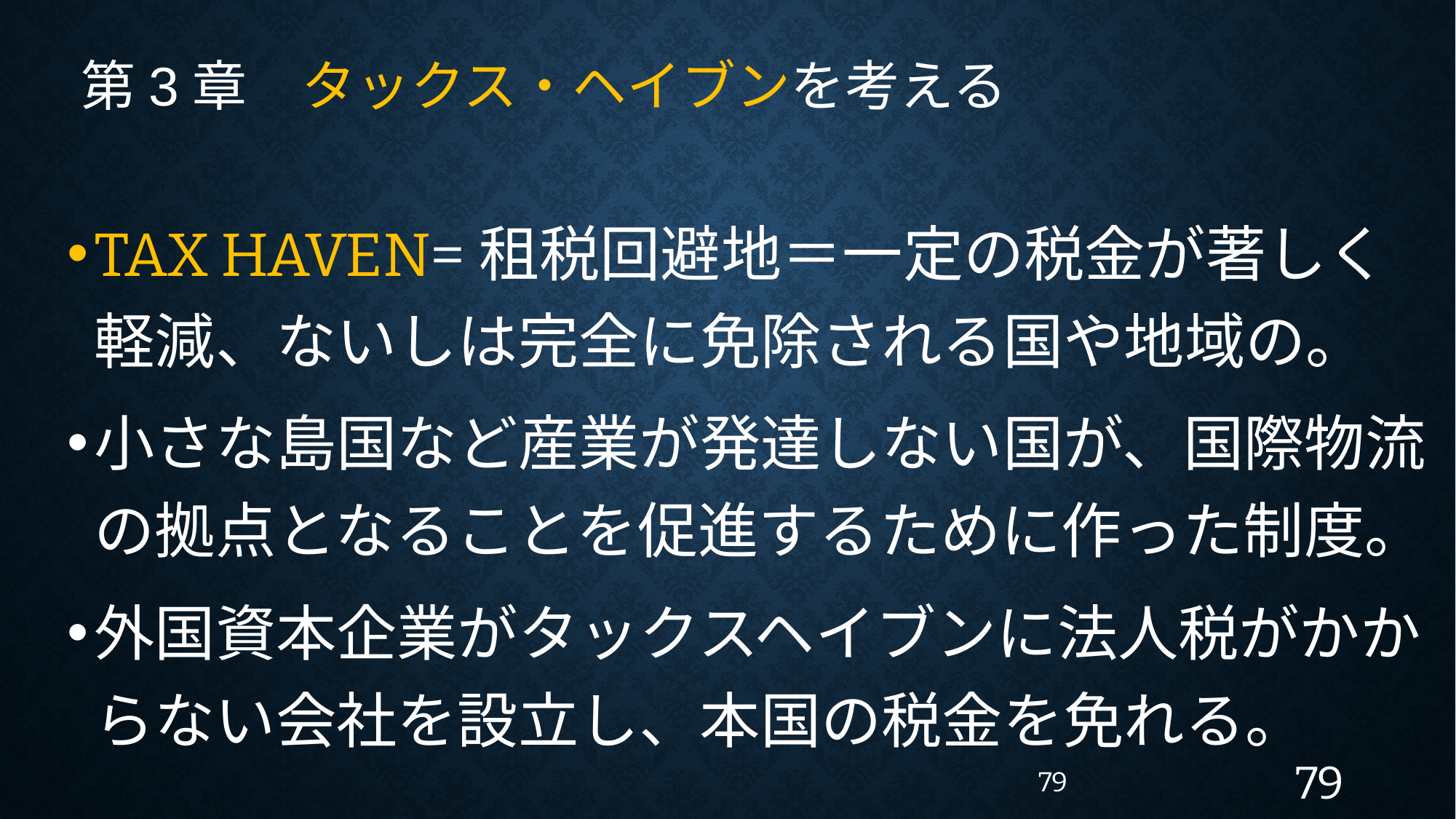

第3章　タックス・ヘイブンを考える
TAX HAVEN=租税回避地＝一定の税金が著しく軽減、ないしは完全に免除される国や地域の。
小さな島国など産業が発達しない国が、国際物流の拠点となることを促進するために作った制度。
外国資本企業がタックスヘイブンに法人税がかからない会社を設立し、本国の税金を免れる。
79
79